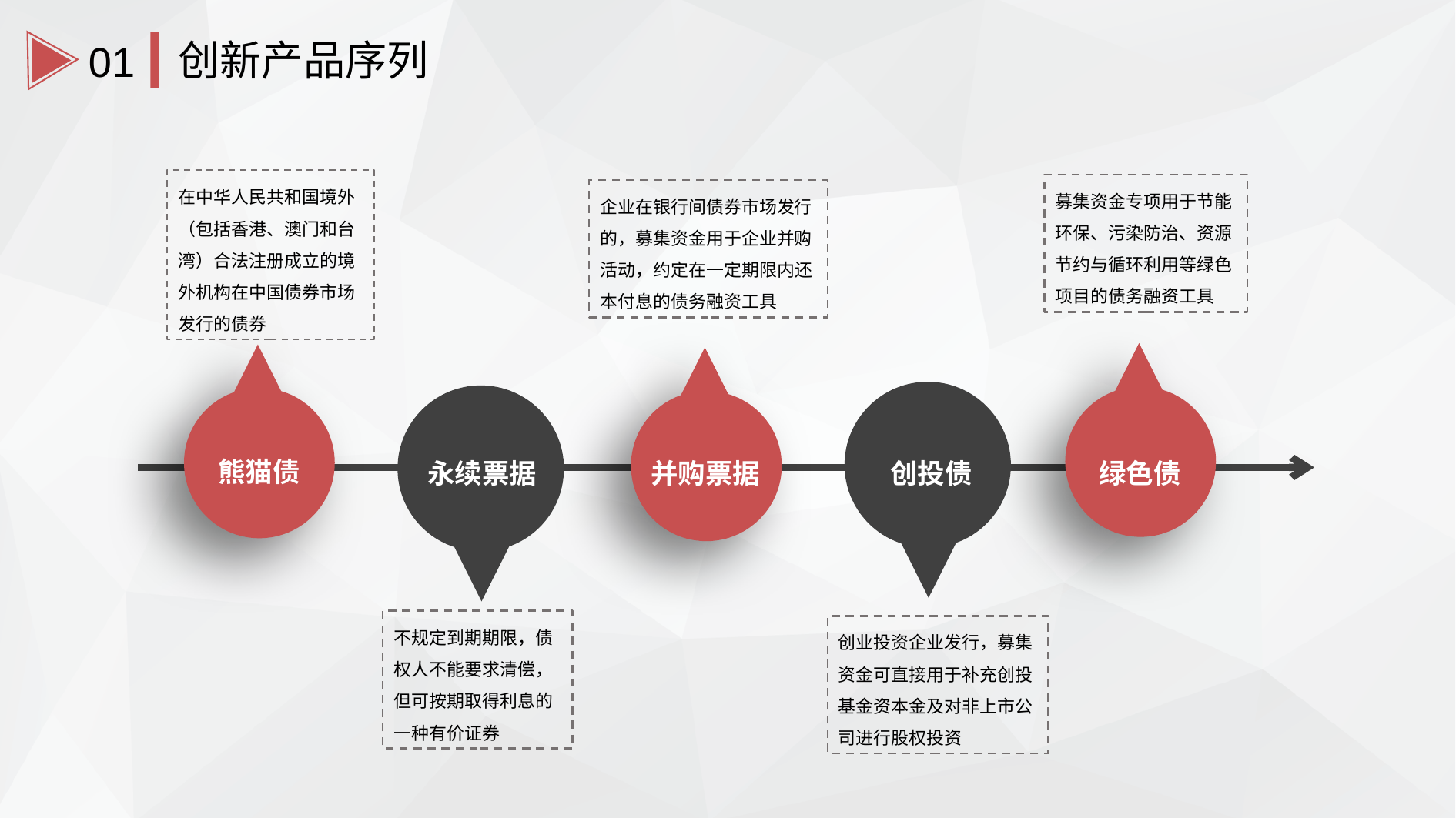

创新产品序列
01

在中华人民共和国境外（包括香港、澳门和台湾）合法注册成立的境外机构在中国债券市场发行的债券
募集资金专项用于节能环保、污染防治、资源节约与循环利用等绿色项目的债务融资工具
企业在银行间债券市场发行的，募集资金用于企业并购活动，约定在一定期限内还本付息的债务融资工具

熊猫债
永续票据
并购票据
创投债
绿色债
不规定到期期限，债权人不能要求清偿，但可按期取得利息的一种有价证券
创业投资企业发行，募集资金可直接用于补充创投基金资本金及对非上市公司进行股权投资